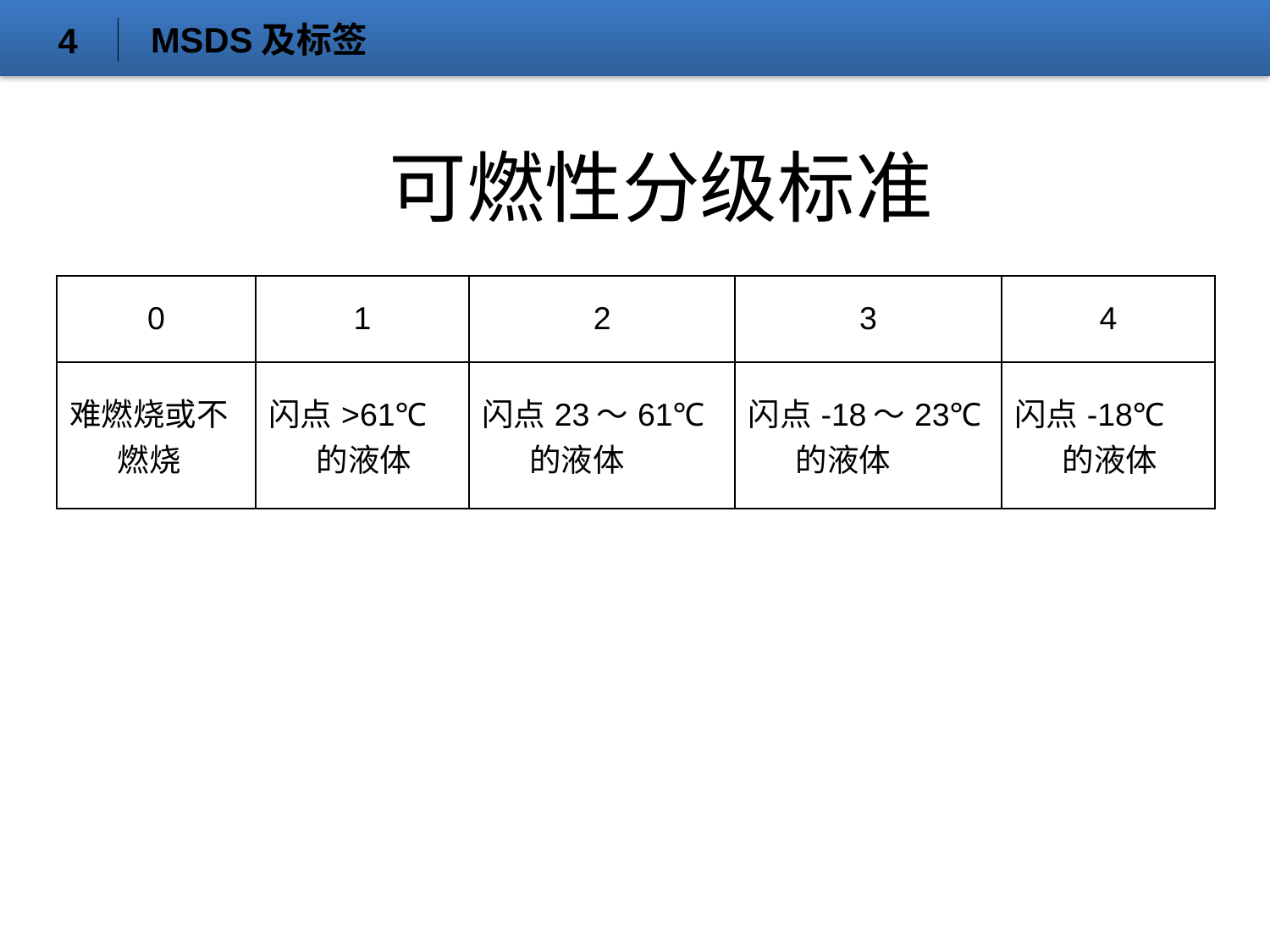

MSDS及标签
4
# 可燃性分级标准
| 0 | 1 | 2 | 3 | 4 |
| --- | --- | --- | --- | --- |
| 难燃烧或不燃烧 | 闪点>61℃的液体 | 闪点23～61℃的液体 | 闪点-18～23℃的液体 | 闪点-18℃的液体 |